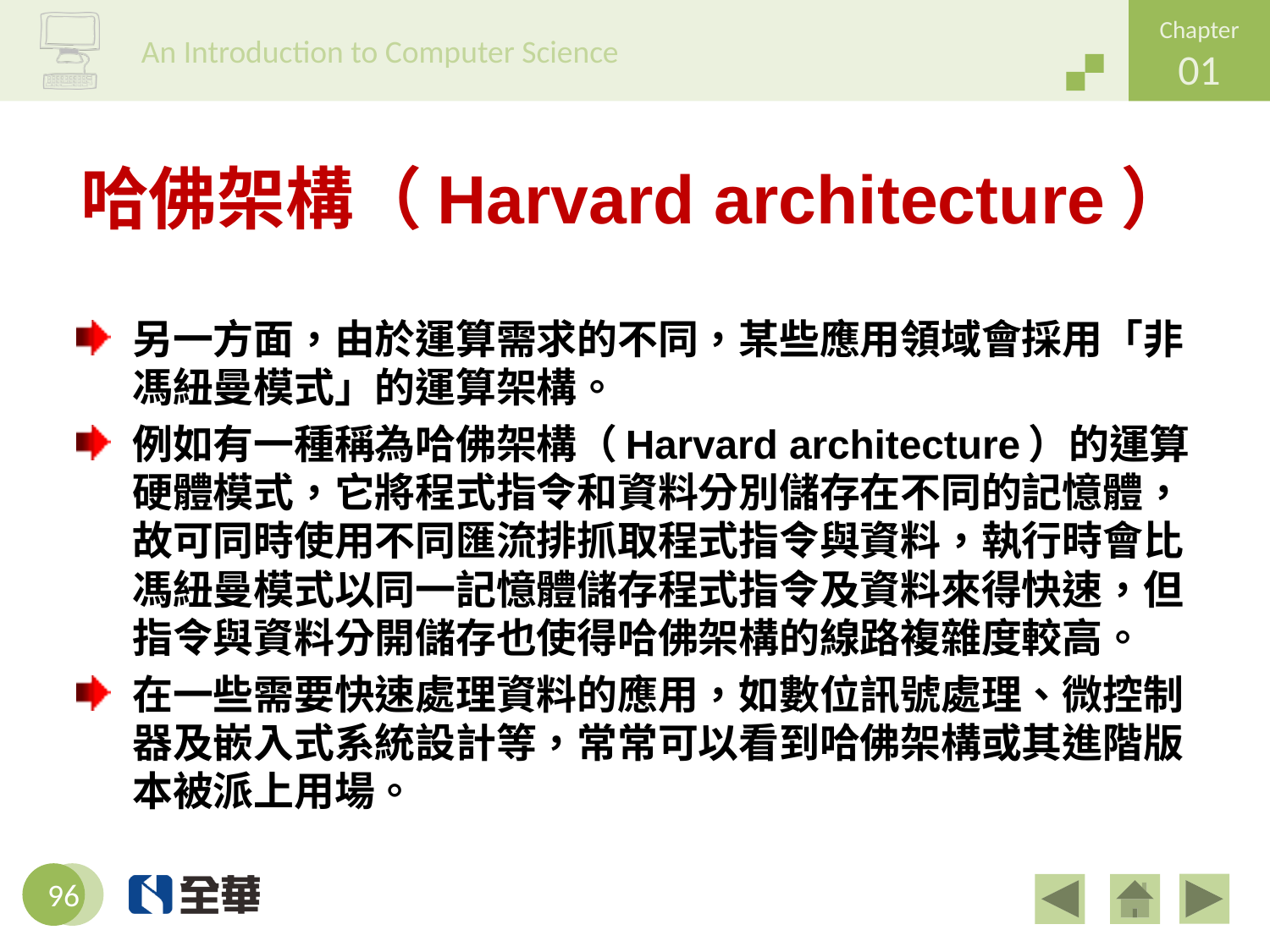

# 哈佛架構（Harvard architecture）
另一方面，由於運算需求的不同，某些應用領域會採用「非馮紐曼模式」的運算架構。
例如有一種稱為哈佛架構（Harvard architecture）的運算硬體模式，它將程式指令和資料分別儲存在不同的記憶體，故可同時使用不同匯流排抓取程式指令與資料，執行時會比馮紐曼模式以同一記憶體儲存程式指令及資料來得快速，但指令與資料分開儲存也使得哈佛架構的線路複雜度較高。
在一些需要快速處理資料的應用，如數位訊號處理、微控制器及嵌入式系統設計等，常常可以看到哈佛架構或其進階版本被派上用場。